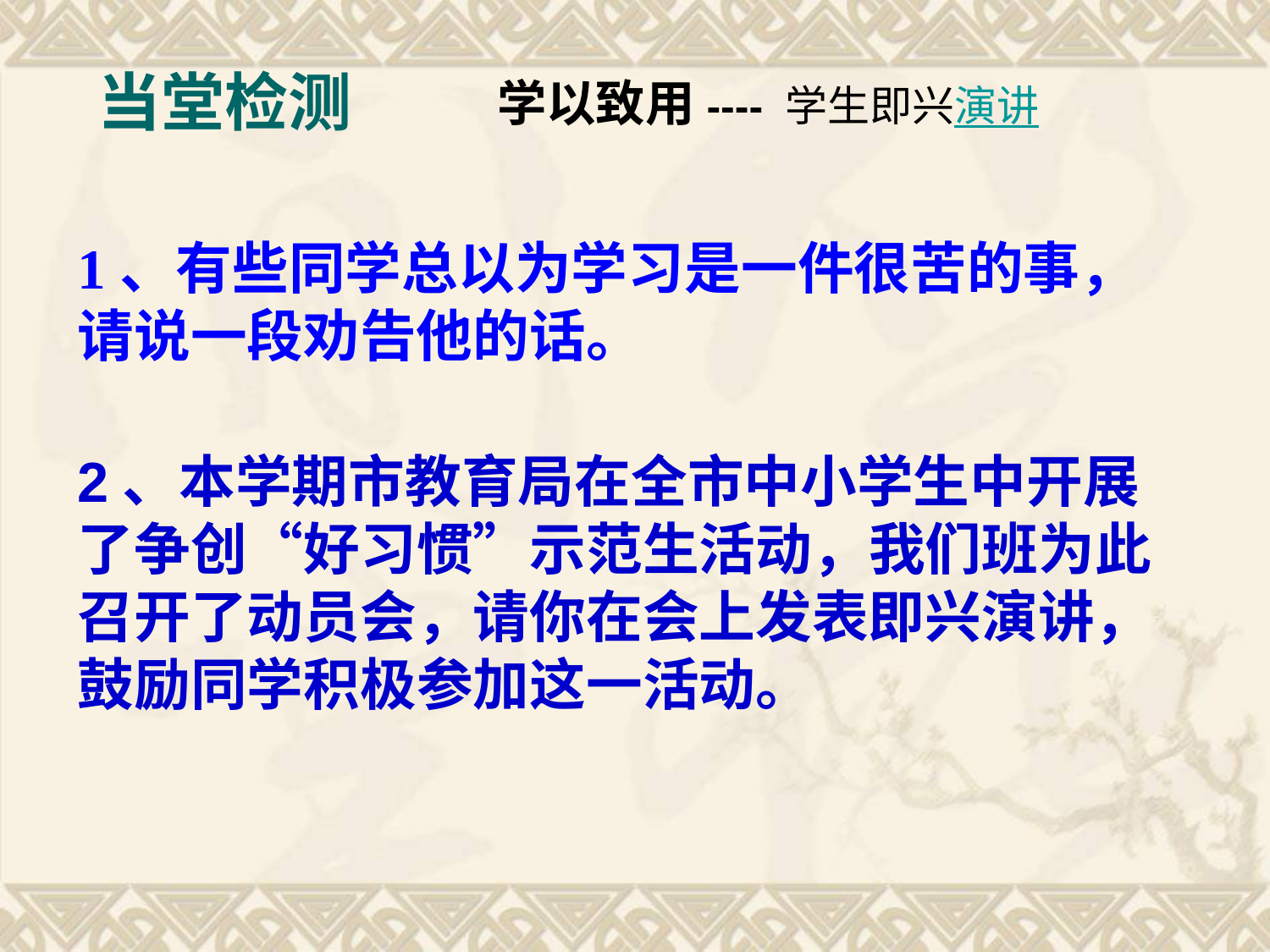

当堂检测
学以致用---- 学生即兴演讲
1、有些同学总以为学习是一件很苦的事，请说一段劝告他的话。

2、本学期市教育局在全市中小学生中开展了争创“好习惯”示范生活动，我们班为此召开了动员会，请你在会上发表即兴演讲，鼓励同学积极参加这一活动。